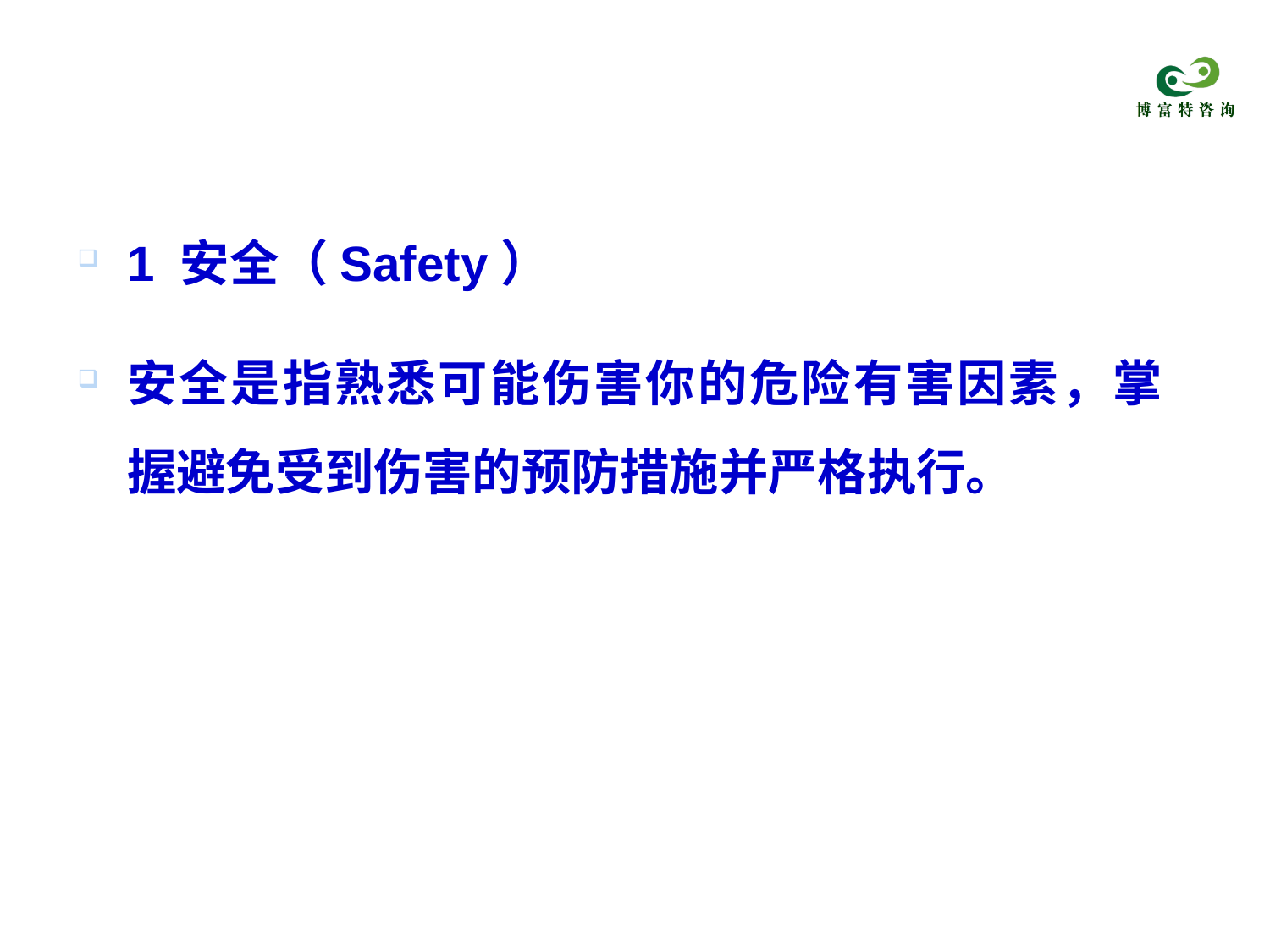

#
1 安全（Safety）
安全是指熟悉可能伤害你的危险有害因素，掌握避免受到伤害的预防措施并严格执行。